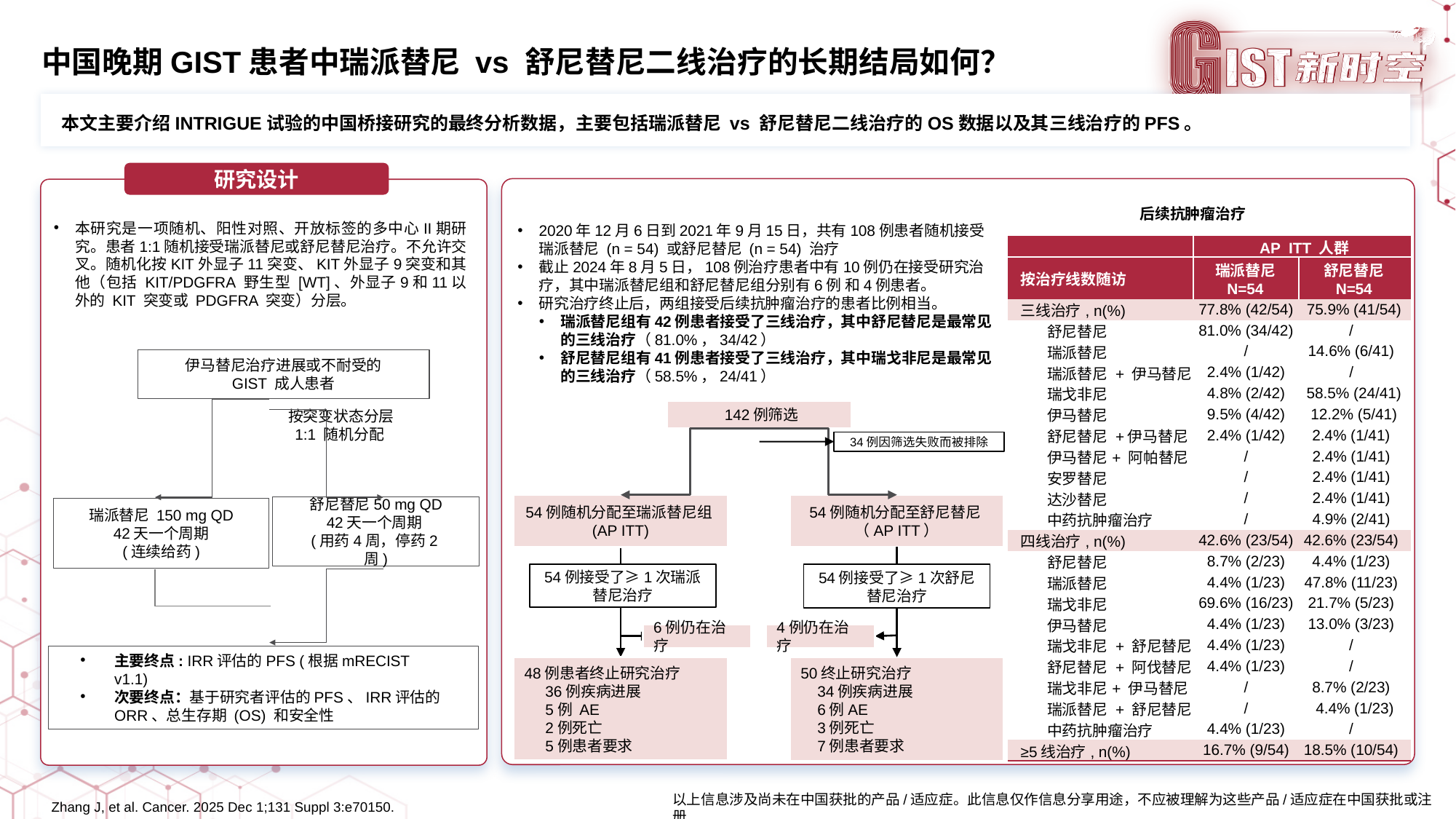

中国晚期GIST患者中瑞派替尼 vs 舒尼替尼二线治疗的长期结局如何？

本文主要介绍INTRIGUE试验的中国桥接研究的最终分析数据，主要包括瑞派替尼 vs 舒尼替尼二线治疗的OS数据以及其三线治疗的PFS。
研究设计

后续抗肿瘤治疗
本研究是一项随机、阳性对照、开放标签的多中心II期研究。患者1:1随机接受瑞派替尼或舒尼替尼治疗。不允许交叉。随机化按KIT外显子11突变、KIT外显子9突变和其他（包括 KIT/PDGFRA 野生型 [WT]、外显子9和11以外的 KIT 突变或 PDGFRA 突变）分层。
2020年12月6日到2021年9月15日，共有108例患者随机接受瑞派替尼 (n = 54) 或舒尼替尼 (n = 54) 治疗
截止2024年8月5日，108例治疗患者中有10例仍在接受研究治疗，其中瑞派替尼组和舒尼替尼组分别有6例 和4例患者。
研究治疗终止后，两组接受后续抗肿瘤治疗的患者比例相当。
瑞派替尼组有42例患者接受了三线治疗，其中舒尼替尼是最常见的三线治疗（81.0%，34/42）
舒尼替尼组有41例患者接受了三线治疗，其中瑞戈非尼是最常见的三线治疗（58.5%，24/41）
|  | AP ITT 人群 |  |
| --- | --- | --- |
| 按治疗线数随访 | 瑞派替尼 N=54 | 舒尼替尼 N=54 |
| 三线治疗, n(%) | 77.8% (42/54) | 75.9% (41/54) |
| 舒尼替尼 | 81.0% (34/42) | / |
| 瑞派替尼 | / | 14.6% (6/41) |
| 瑞派替尼 + 伊马替尼 | 2.4% (1/42) | / |
| 瑞戈非尼 | 4.8% (2/42) | 58.5% (24/41) |
| 伊马替尼 | 9.5% (4/42) | 12.2% (5/41) |
| 舒尼替尼 +伊马替尼 | 2.4% (1/42) | 2.4% (1/41) |
| 伊马替尼+ 阿帕替尼 | / | 2.4% (1/41) |
| 安罗替尼 | / | 2.4% (1/41) |
| 达沙替尼 | / | 2.4% (1/41) |
| 中药抗肿瘤治疗 | / | 4.9% (2/41) |
| 四线治疗, n(%) | 42.6% (23/54) | 42.6% (23/54) |
| 舒尼替尼 | 8.7% (2/23) | 4.4% (1/23) |
| 瑞派替尼 | 4.4% (1/23) | 47.8% (11/23) |
| 瑞戈非尼 | 69.6% (16/23) | 21.7% (5/23) |
| 伊马替尼 | 4.4% (1/23) | 13.0% (3/23) |
| 瑞戈非尼 + 舒尼替尼 | 4.4% (1/23) | / |
| 舒尼替尼 + 阿伐替尼 | 4.4% (1/23) | / |
| 瑞戈非尼+ 伊马替尼 | / | 8.7% (2/23) |
| 瑞派替尼 + 舒尼替尼 | / | 4.4% (1/23) |
| 中药抗肿瘤治疗 | 4.4% (1/23) | / |
| ≥5线治疗, n(%) | 16.7% (9/54) | 18.5% (10/54) |
伊马替尼治疗进展或不耐受的 GIST 成人患者
按突变状态分层
1:1 随机分配
舒尼替尼50 mg QD
42天一个周期
(用药4周，停药2周)
瑞派替尼 150 mg QD
42天一个周期
(连续给药)
主要终点: IRR评估的PFS (根据mRECIST v1.1)
次要终点：基于研究者评估的PFS、IRR评估的ORR、总生存期 (OS) 和安全性
 142例筛选
34例因筛选失败而被排除
54例随机分配至瑞派替尼组
(AP ITT)
54例随机分配至舒尼替尼
（AP ITT）
54例接受了≥1次瑞派替尼治疗
6例仍在治疗
4例仍在治疗
48例患者终止研究治疗
     36例疾病进展
     5例 AE
     2例死亡
     5例患者要求
50终止研究治疗
    34例疾病进展
    6例AE
    3例死亡
    7例患者要求
54例接受了≥1次舒尼替尼治疗
Zhang J, et al. Cancer. 2025 Dec 1;131 Suppl 3:e70150.